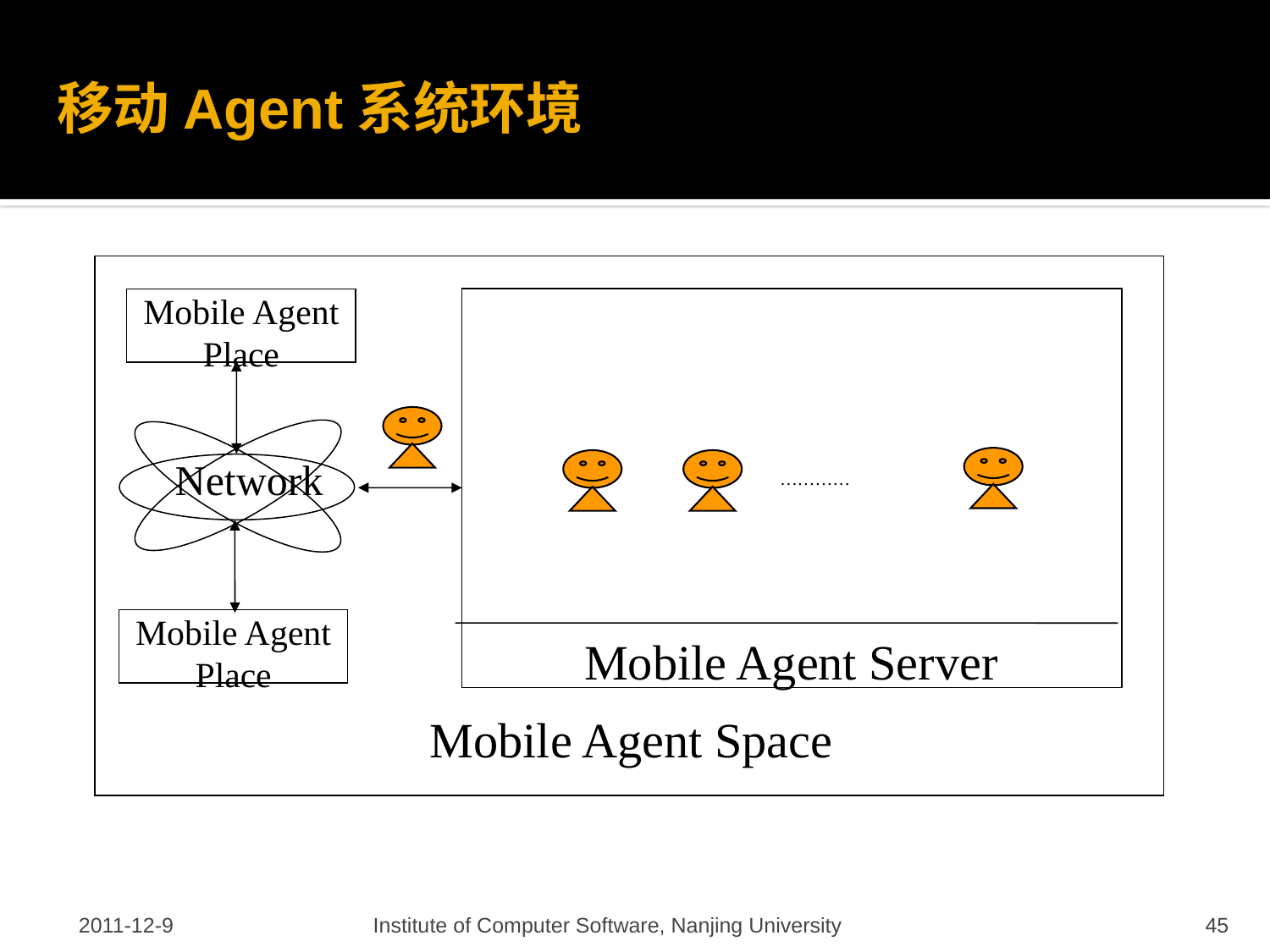

# 移动Agent系统环境

Mobile Agent Place

    Network

…………

Mobile Agent Place

Mobile Agent Server
Mobile Agent Space
2011-12-9
Institute of Computer Software, Nanjing University
45